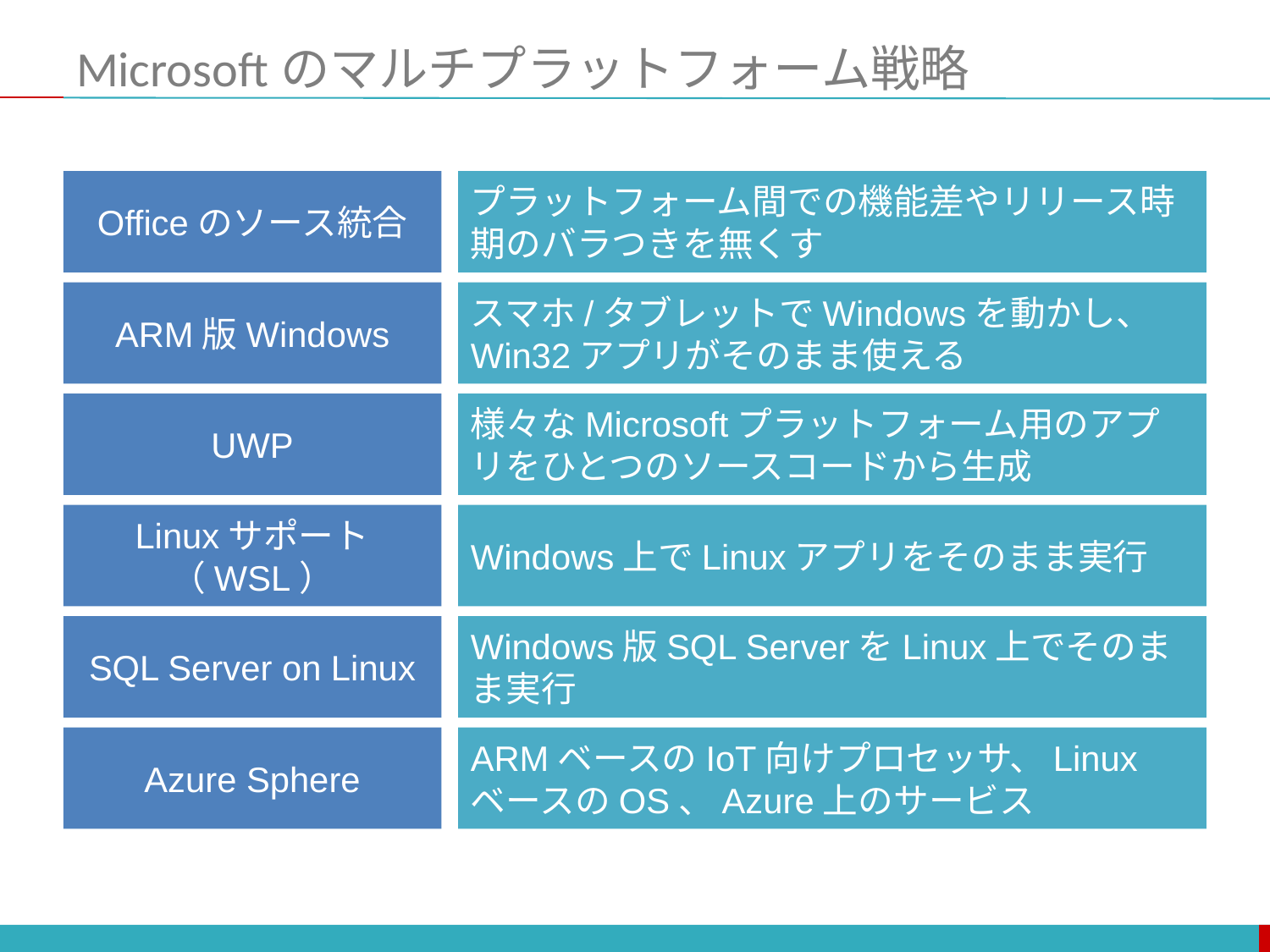

# Microsoftのマルチプラットフォーム戦略
Officeのソース統合
プラットフォーム間での機能差やリリース時期のバラつきを無くす
ARM版Windows
スマホ/タブレットでWindowsを動かし、
Win32アプリがそのまま使える
UWP
様々なMicrosoftプラットフォーム用のアプリをひとつのソースコードから生成
Linuxサポート（WSL）
Windows上でLinuxアプリをそのまま実行
SQL Server on Linux
Windows版SQL ServerをLinux上でそのまま実行
Azure Sphere
ARMベースのIoT向けプロセッサ、LinuxベースのOS、Azure上のサービス